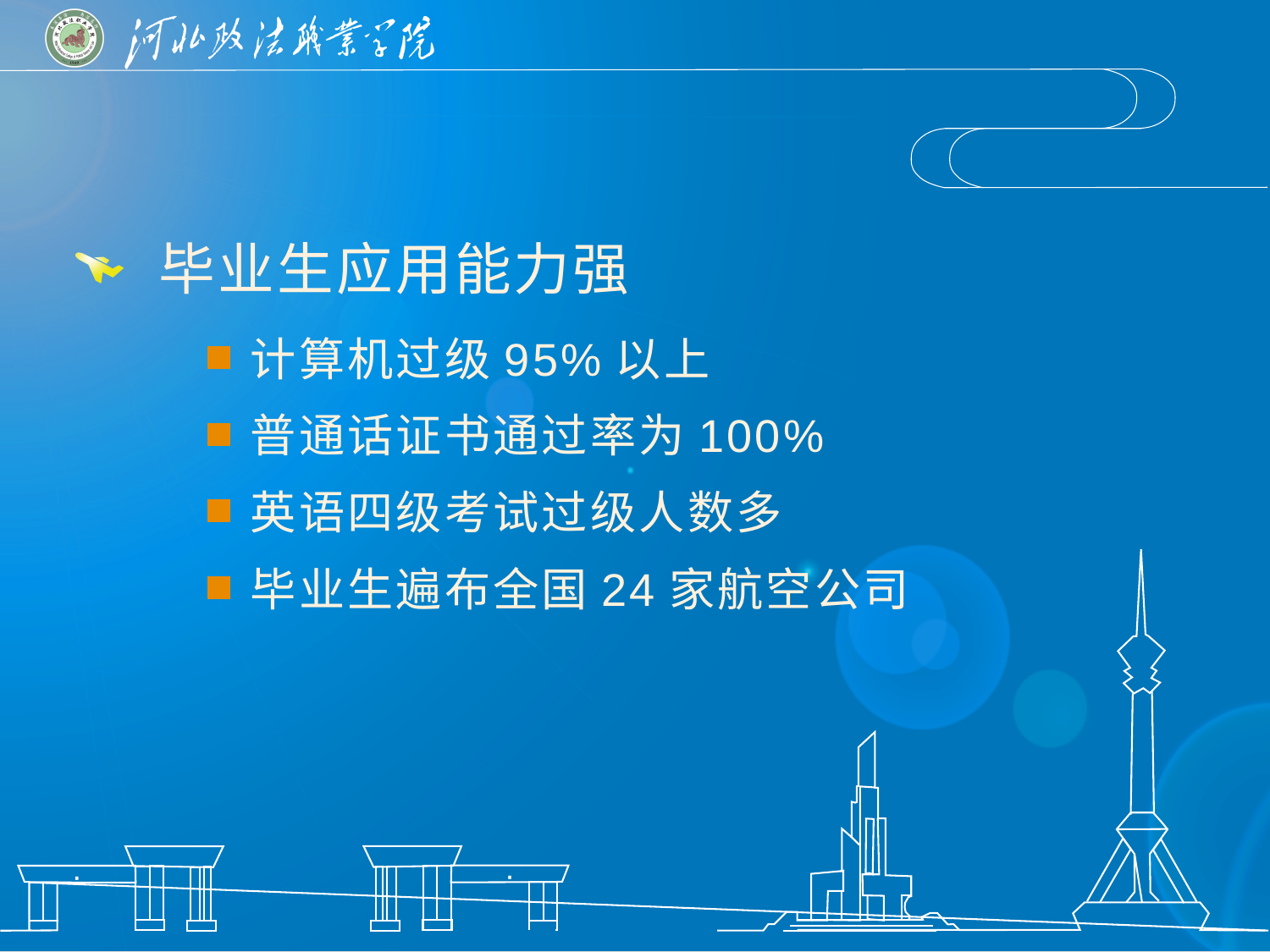

#
 毕业生应用能力强
计算机过级95%以上
普通话证书通过率为100%
英语四级考试过级人数多
毕业生遍布全国24家航空公司
25